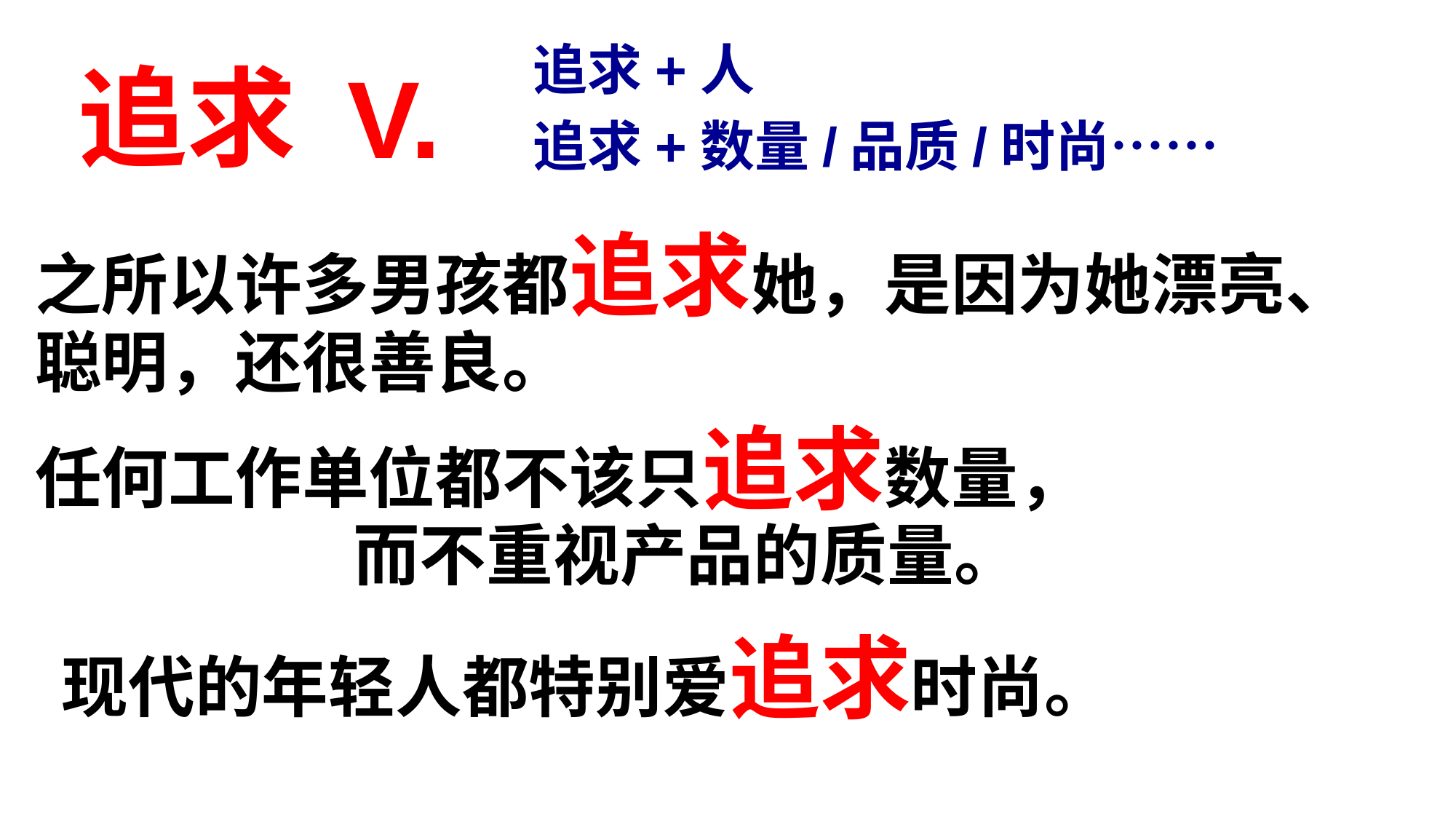

追求+人
追求+数量/品质/时尚……
# 追求 V.
之所以许多男孩都追求她，是因为她漂亮、聪明，还很善良。
任何工作单位都不该只追求数量，
                    而不重视产品的质量。
现代的年轻人都特别爱追求时尚。